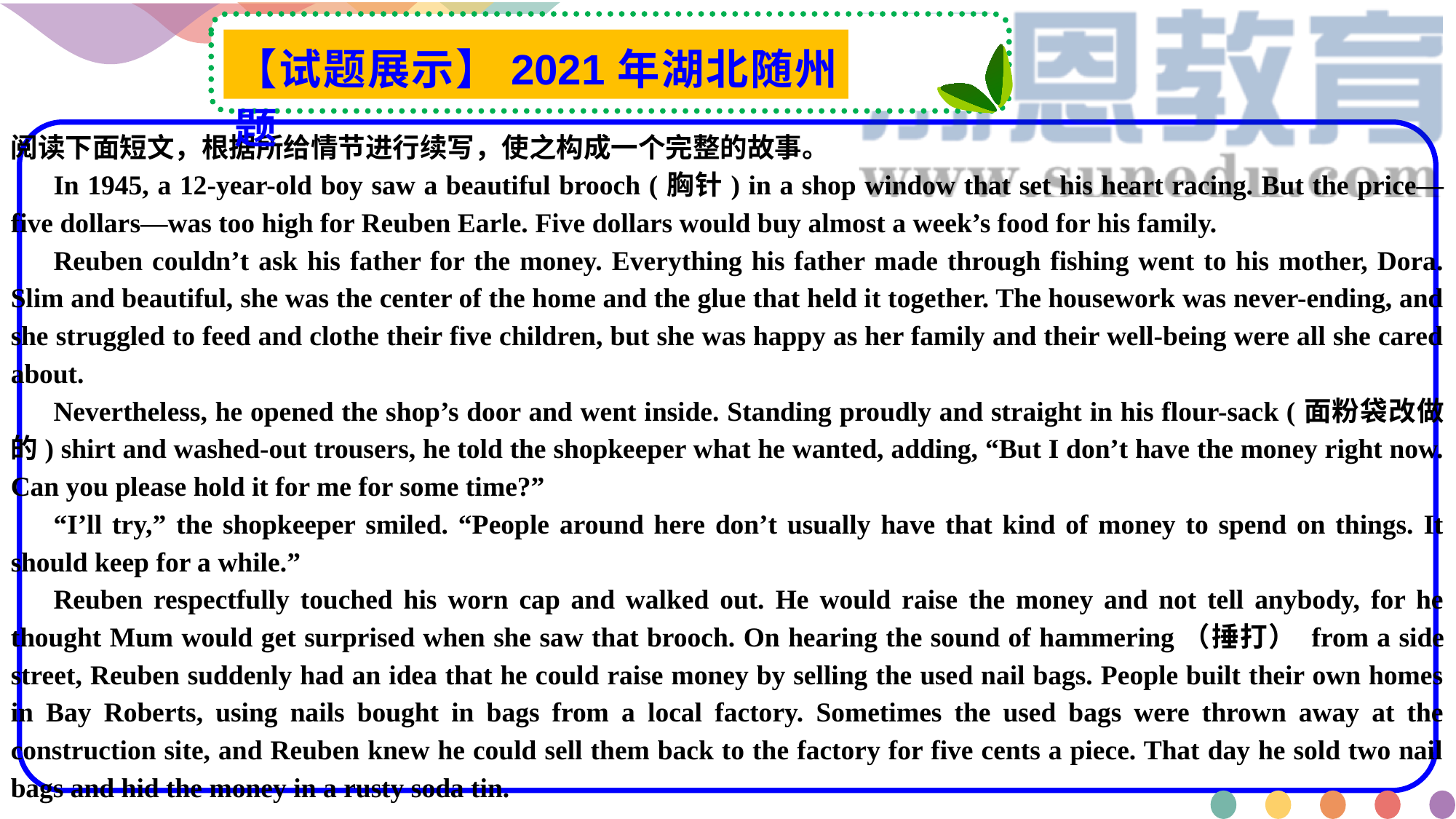

【试题展示】2021年湖北随州题
阅读下面短文，根据所给情节进行续写，使之构成一个完整的故事。
In 1945, a 12-year-old boy saw a beautiful brooch (胸针) in a shop window that set his heart racing. But the price—five dollars—was too high for Reuben Earle. Five dollars would buy almost a week’s food for his family.
Reuben couldn’t ask his father for the money. Everything his father made through fishing went to his mother, Dora. Slim and beautiful, she was the center of the home and the glue that held it together. The housework was never-ending, and she struggled to feed and clothe their five children, but she was happy as her family and their well-being were all she cared about.
Nevertheless, he opened the shop’s door and went inside. Standing proudly and straight in his flour-sack (面粉袋改做的) shirt and washed-out trousers, he told the shopkeeper what he wanted, adding, “But I don’t have the money right now. Can you please hold it for me for some time?”
“I’ll try,” the shopkeeper smiled. “People around here don’t usually have that kind of money to spend on things. It should keep for a while.”
Reuben respectfully touched his worn cap and walked out. He would raise the money and not tell anybody, for he thought Mum would get surprised when she saw that brooch. On hearing the sound of hammering（捶打） from a side street, Reuben suddenly had an idea that he could raise money by selling the used nail bags. People built their own homes in Bay Roberts, using nails bought in bags from a local factory. Sometimes the used bags were thrown away at the construction site, and Reuben knew he could sell them back to the factory for five cents a piece. That day he sold two nail bags and hid the money in a rusty soda tin.